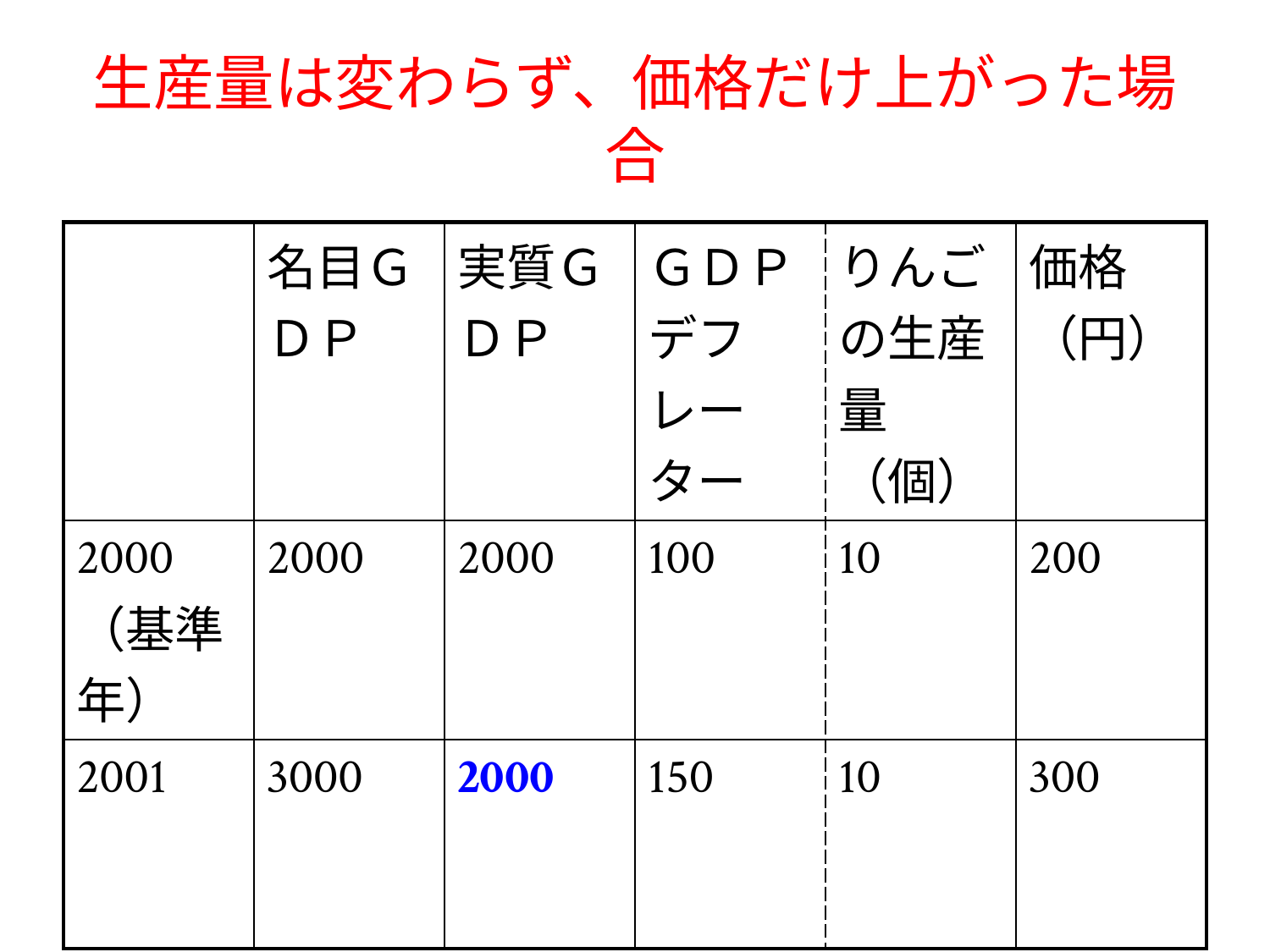

# 生産量は変わらず、価格だけ上がった場合
|  | 名目ＧＤＰ | 実質ＧＤＰ | ＧＤＰデフレーター | りんごの生産量（個） | 価格（円） |
| --- | --- | --- | --- | --- | --- |
| 2000（基準年） | 2000 | 2000 | 100 | 10 | 200 |
| 2001 | 3000 | 2000 | 150 | 10 | 300 |